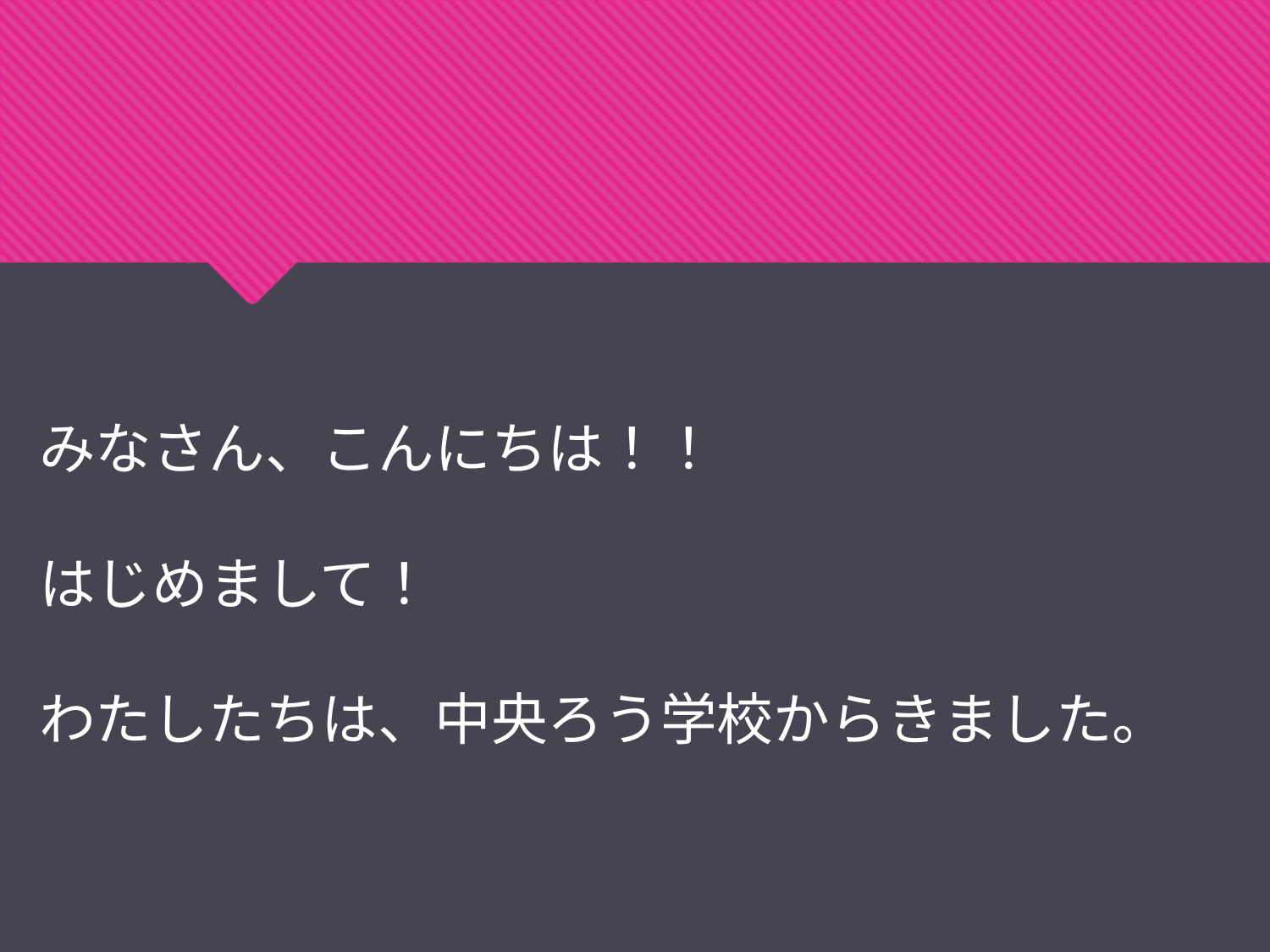

みなさん、こんにちは！！

はじめまして！

わたしたちは、中央ろう学校からきました。